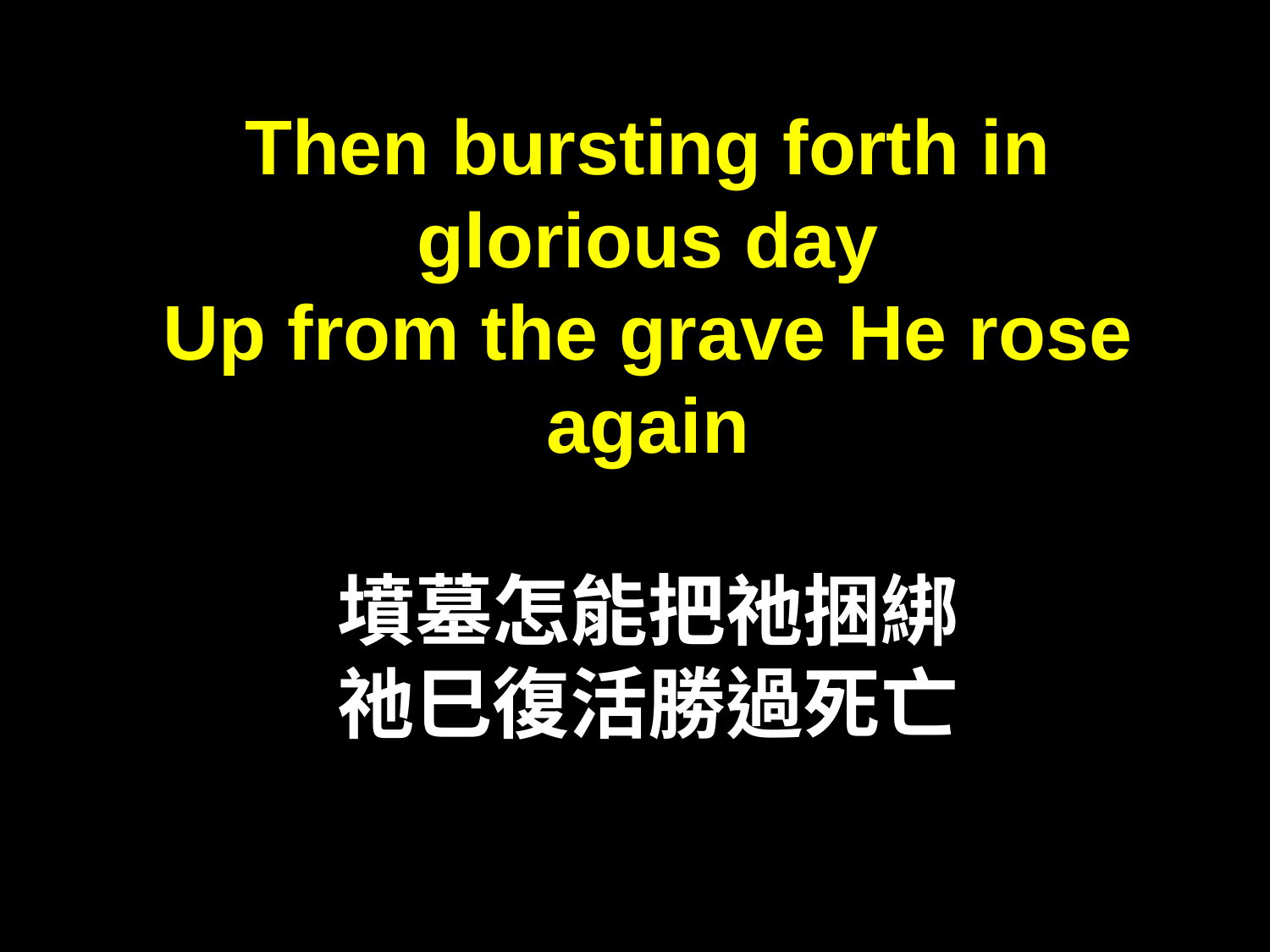

Then bursting forth in glorious day
Up from the grave He rose again

墳墓怎能把祂捆綁
祂巳復活勝過死亡